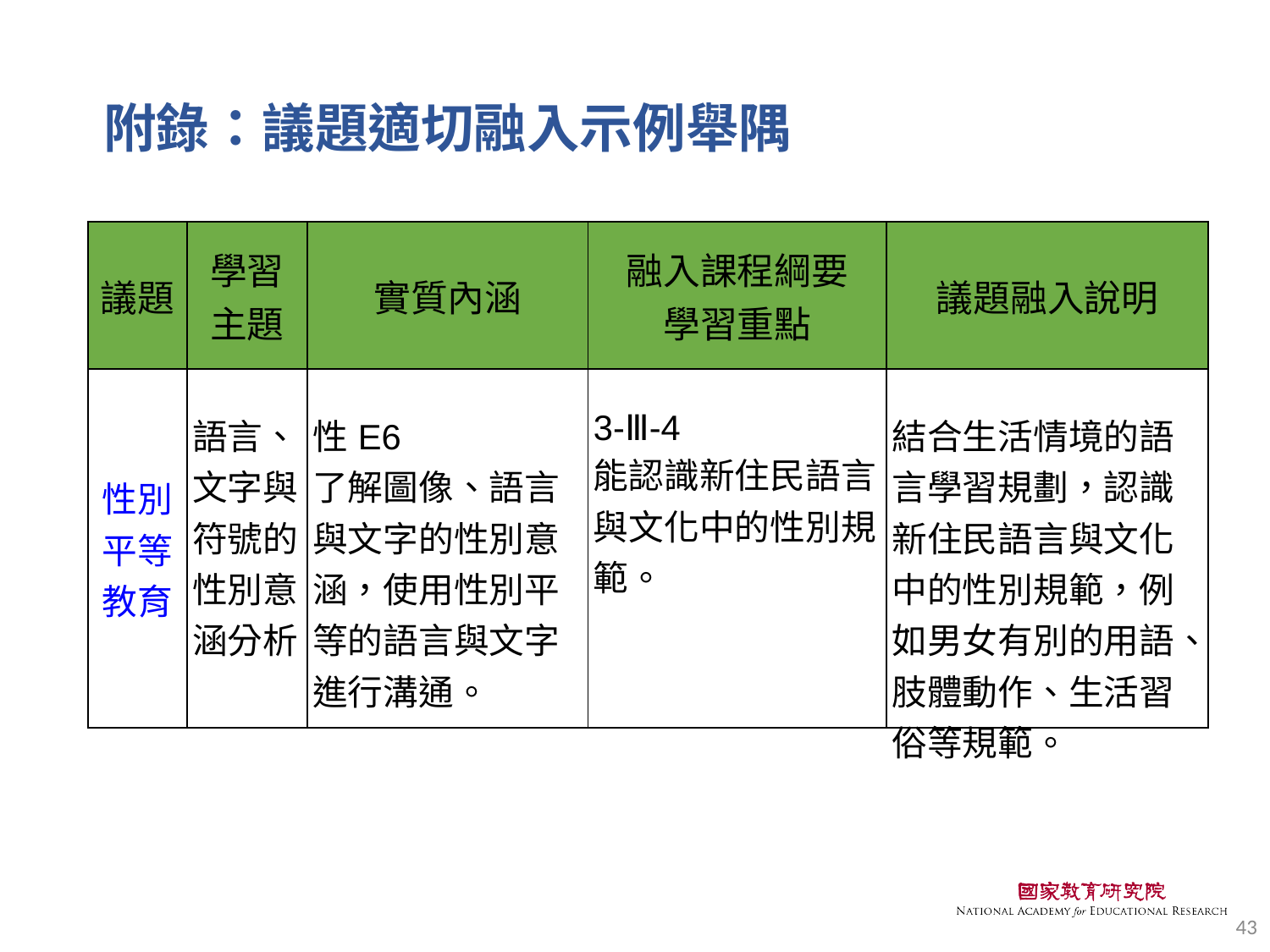

附錄：議題適切融入示例舉隅
| 議題 | 學習主題 | 實質內涵 | 融入課程綱要 學習重點 | 議題融入說明 |
| --- | --- | --- | --- | --- |
| 性別平等教育 | 語言、文字與符號的性別意涵分析 | 性E6 了解圖像、語言與文字的性別意涵，使用性別平等的語言與文字進行溝通。 | 3-Ⅲ-4 能認識新住民語言與文化中的性別規範。 | 結合生活情境的語言學習規劃，認識新住民語言與文化中的性別規範，例如男女有別的用語、肢體動作、生活習俗等規範。 |
43